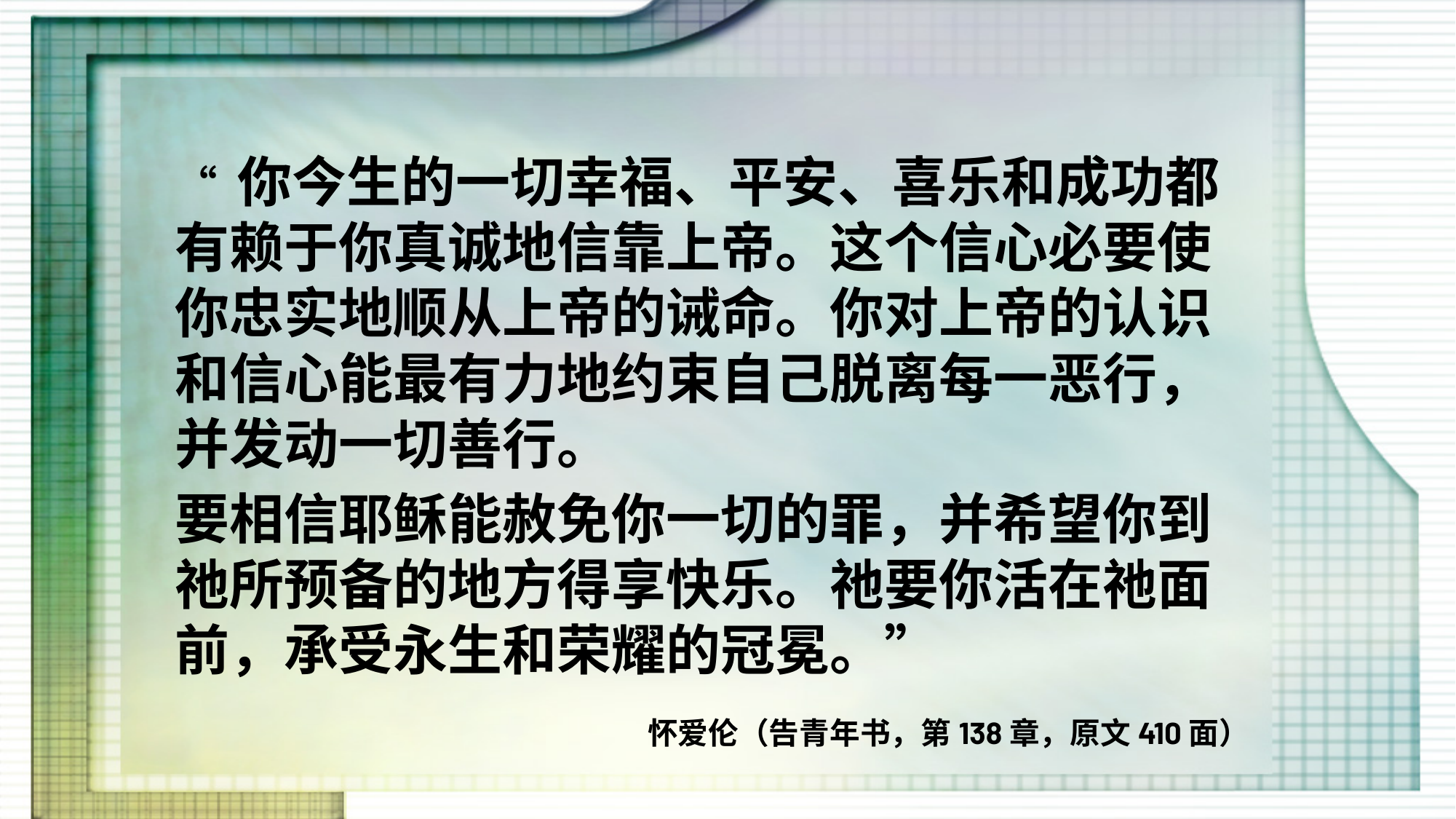

“ 你今生的一切幸福、平安、喜乐和成功都有赖于你真诚地信靠上帝。这个信心必要使你忠实地顺从上帝的诫命。你对上帝的认识和信心能最有力地约束自己脱离每一恶行，并发动一切善行。
要相信耶稣能赦免你一切的罪，并希望你到祂所预备的地方得享快乐。祂要你活在祂面前，承受永生和荣耀的冠冕。”
怀爱伦（告青年书，第138章，原文410面）